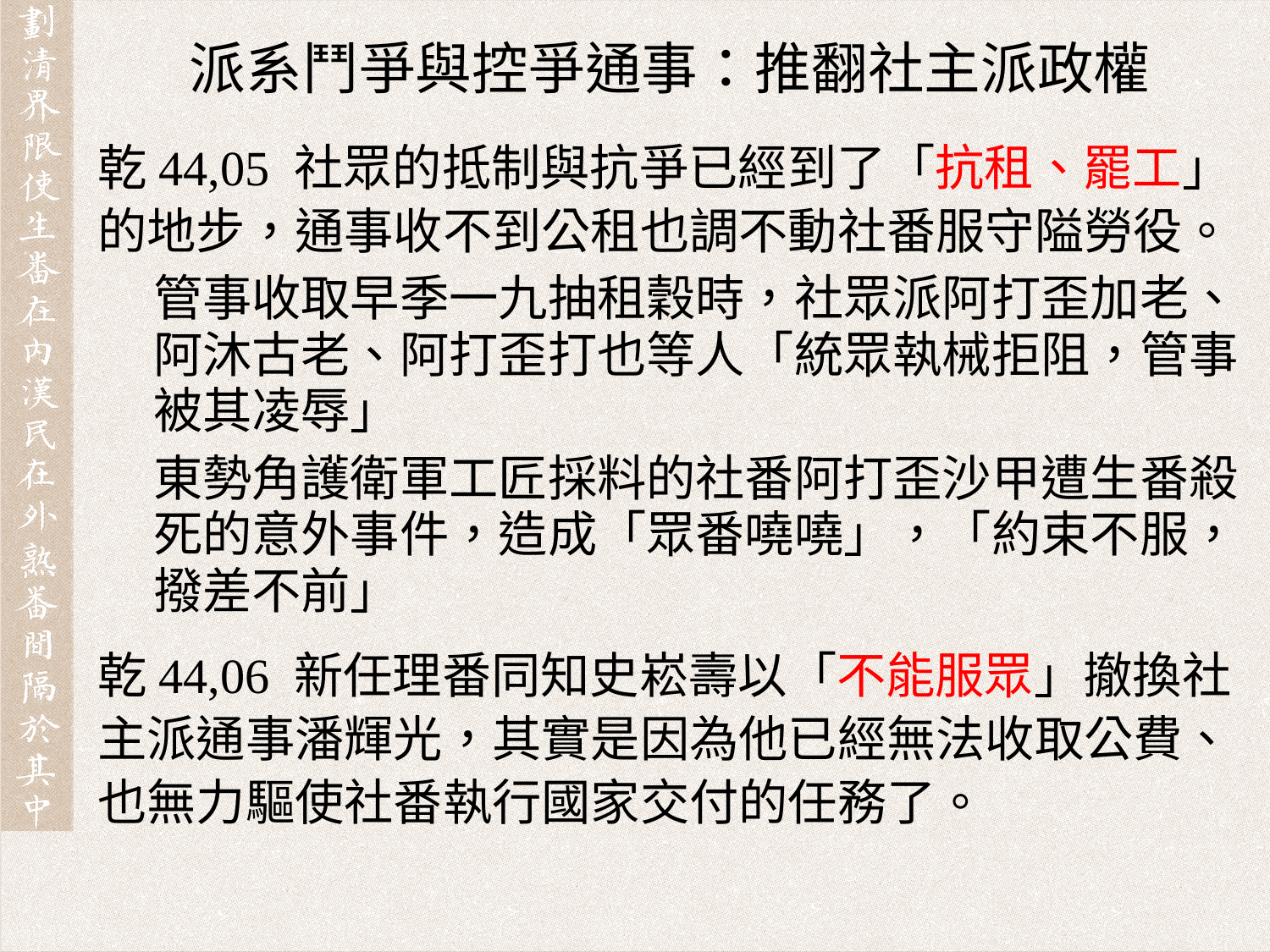

派系鬥爭與控爭通事：推翻社主派政權
乾44,05 社眾的抵制與抗爭已經到了「抗租、罷工」的地步，通事收不到公租也調不動社番服守隘勞役。
管事收取早季一九抽租穀時，社眾派阿打歪加老、阿沐古老、阿打歪打也等人「統眾執械拒阻，管事被其凌辱」
東勢角護衛軍工匠採料的社番阿打歪沙甲遭生番殺死的意外事件，造成「眾番嘵嘵」，「約束不服，撥差不前」
乾44,06 新任理番同知史崧壽以「不能服眾」撤換社主派通事潘輝光，其實是因為他已經無法收取公費、也無力驅使社番執行國家交付的任務了。